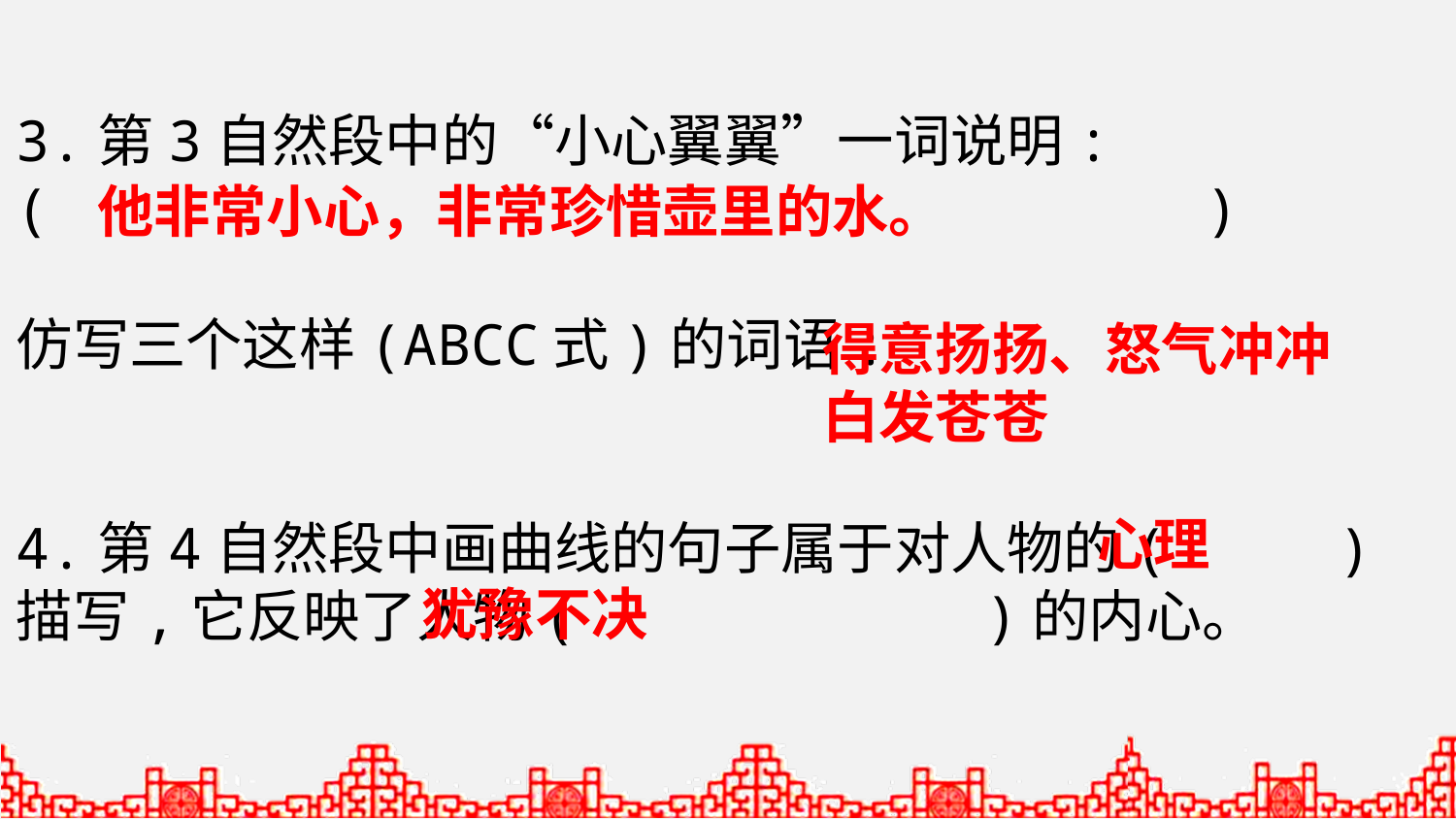

3.第3自然段中的“小心翼翼”一词说明:
(                                  )

仿写三个这样(ABCC式)的词语:

4.第4自然段中画曲线的句子属于对人物的(     )描写,它反映了人物(            )的内心。

他非常小心，非常珍惜壶里的水。
得意扬扬、怒气冲冲
白发苍苍
心理
犹豫不决